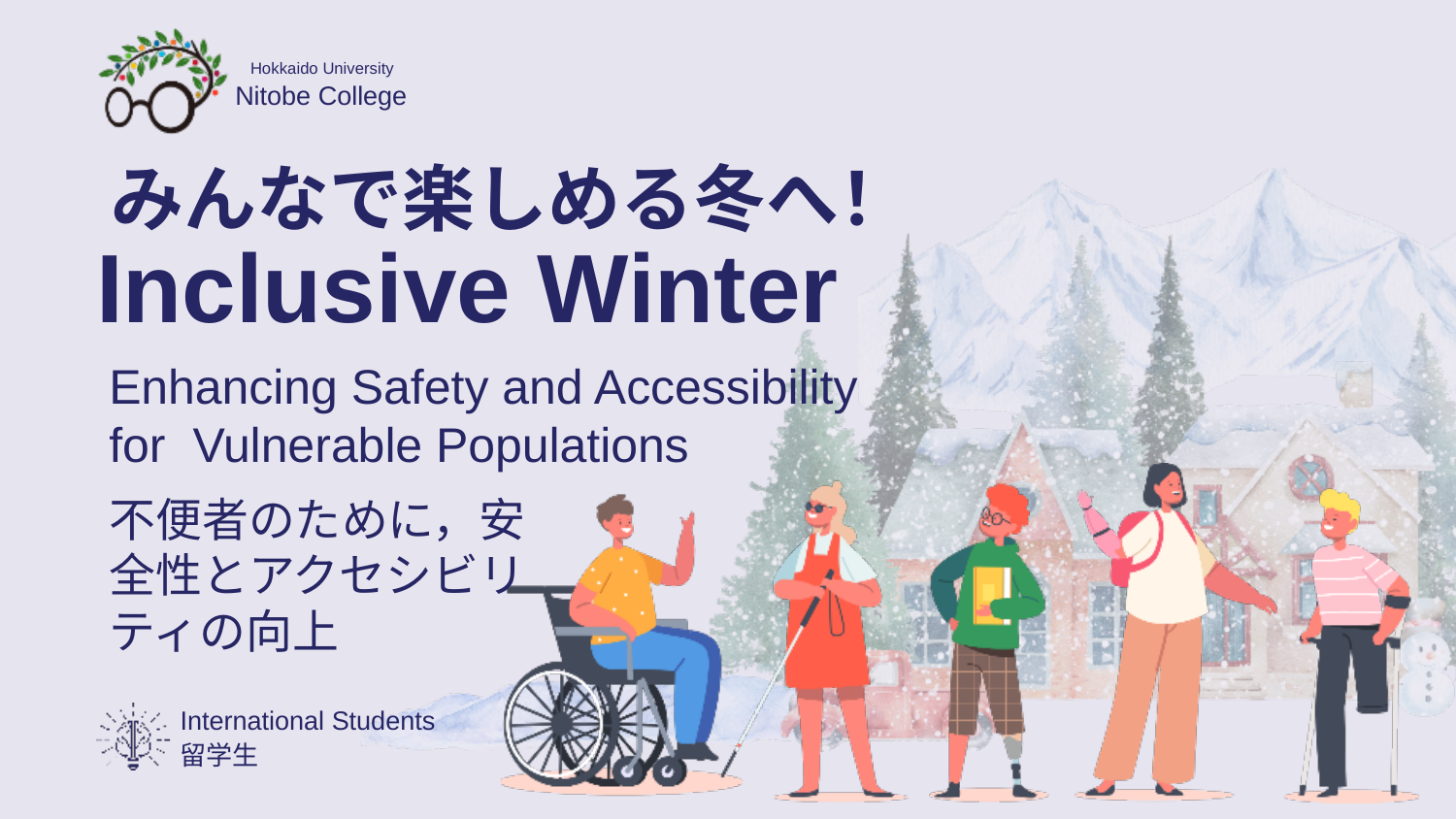

Hokkaido University
Nitobe College
みんなで楽しめる冬へ！

Inclusive Winter
Enhancing Safety and Accessibility
for  Vulnerable Populations

不便者のために，安全性とアクセシビリティの向上

International Students
留学生